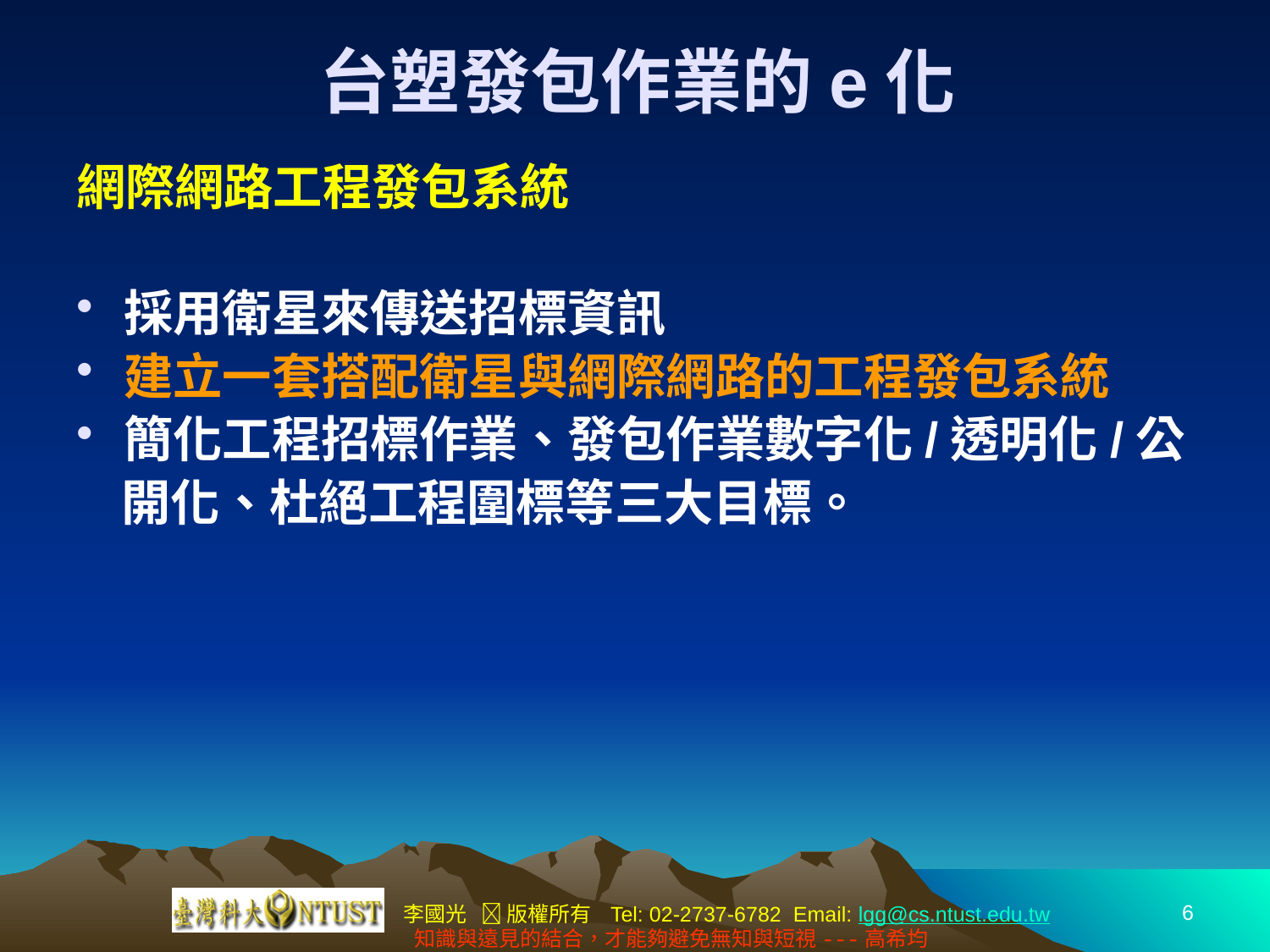

# 台塑發包作業的e化
網際網路工程發包系統

採用衛星來傳送招標資訊
建立一套搭配衛星與網際網路的工程發包系統
簡化工程招標作業、發包作業數字化/透明化/公
   開化、杜絕工程圍標等三大目標。
6